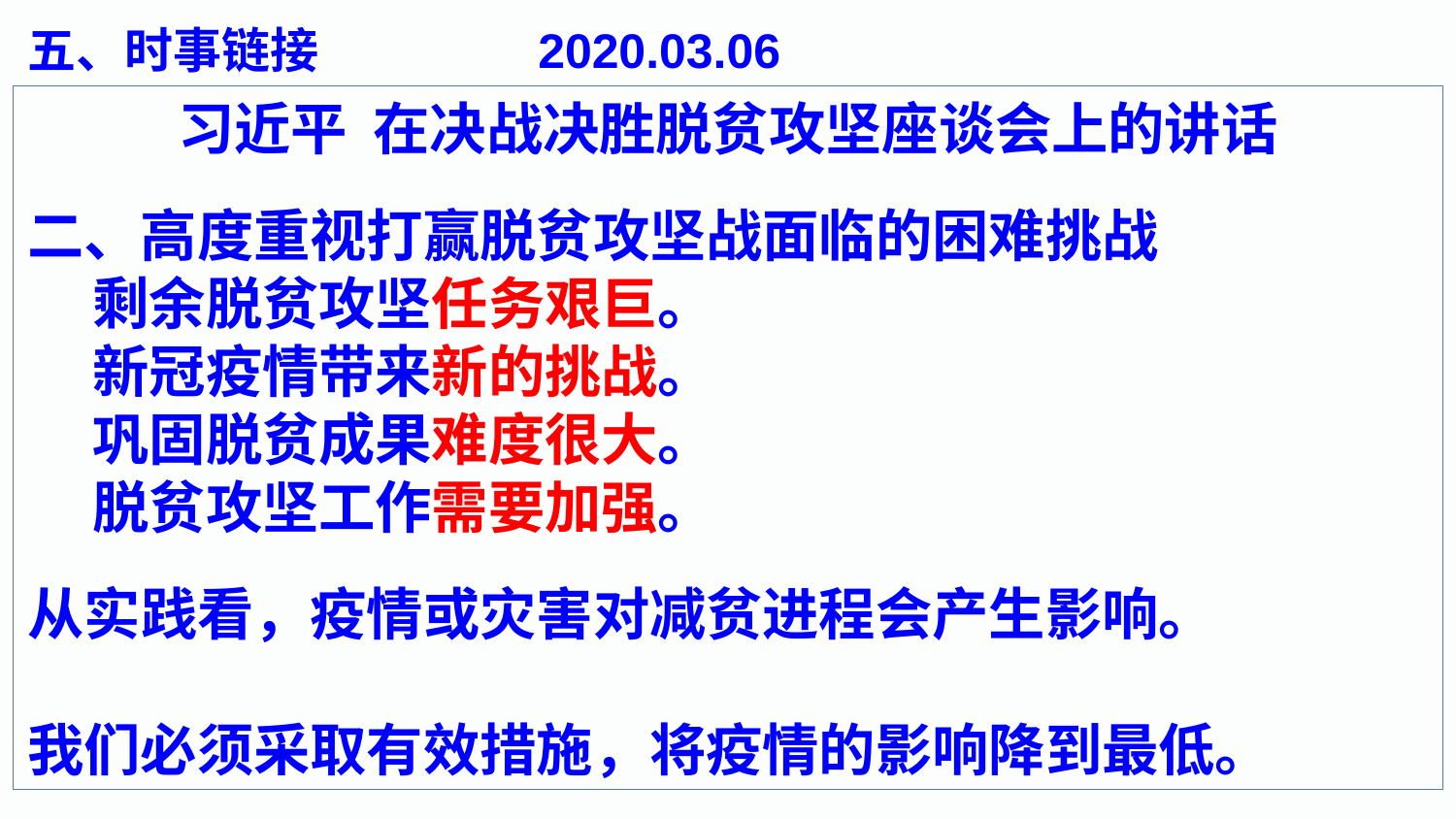

五、时事链接                   2020.03.06
习近平  在决战决胜脱贫攻坚座谈会上的讲话

二、高度重视打赢脱贫攻坚战面临的困难挑战
    剩余脱贫攻坚任务艰巨。
    新冠疫情带来新的挑战。
    巩固脱贫成果难度很大。
    脱贫攻坚工作需要加强。

从实践看，疫情或灾害对减贫进程会产生影响。

我们必须采取有效措施，将疫情的影响降到最低。